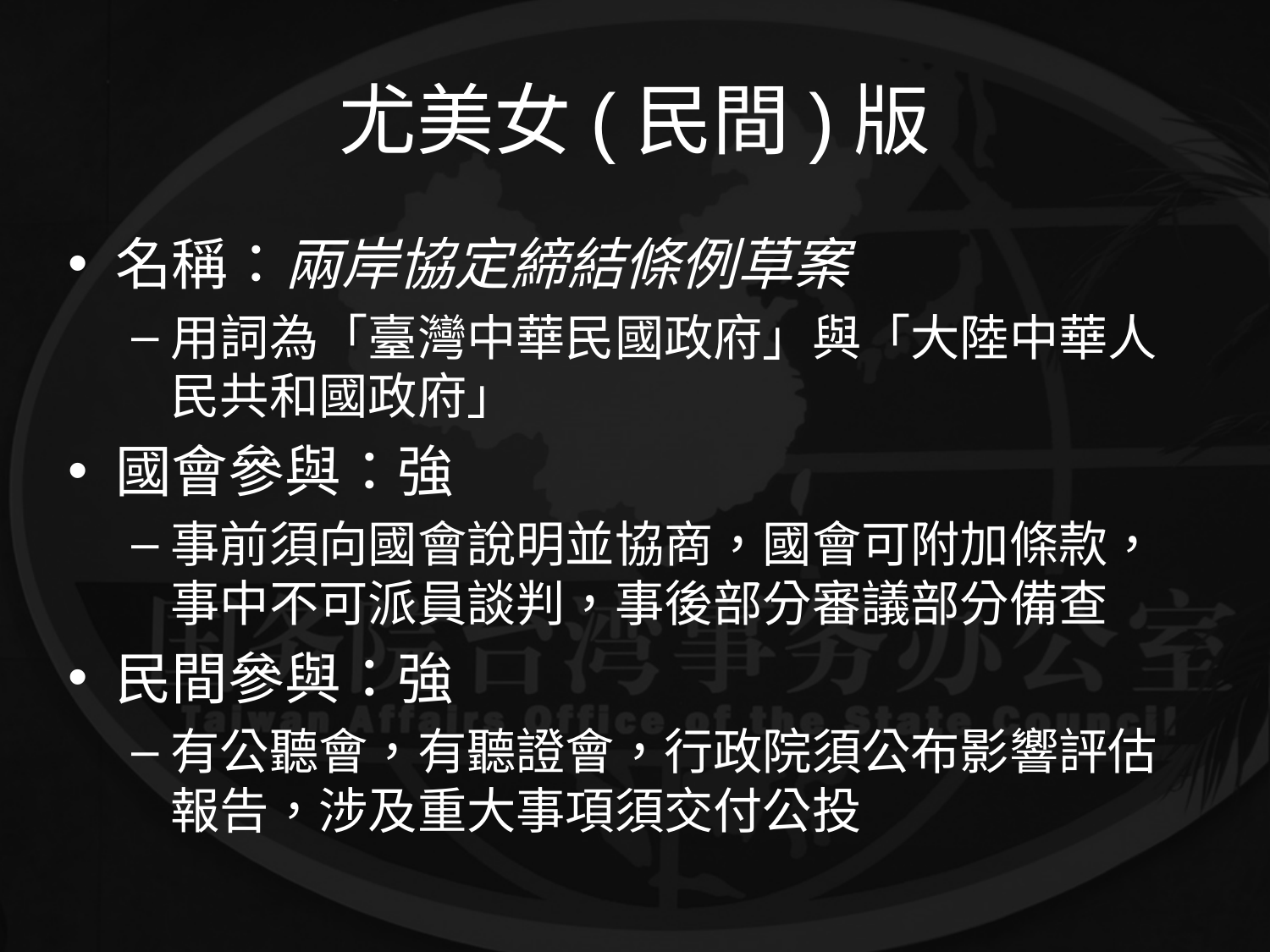

# 尤美女(民間)版
名稱：兩岸協定締結條例草案
用詞為「臺灣中華民國政府」與「大陸中華人民共和國政府」
國會參與：強
事前須向國會說明並協商，國會可附加條款，事中不可派員談判，事後部分審議部分備查
民間參與：強
有公聽會，有聽證會，行政院須公布影響評估報告，涉及重大事項須交付公投